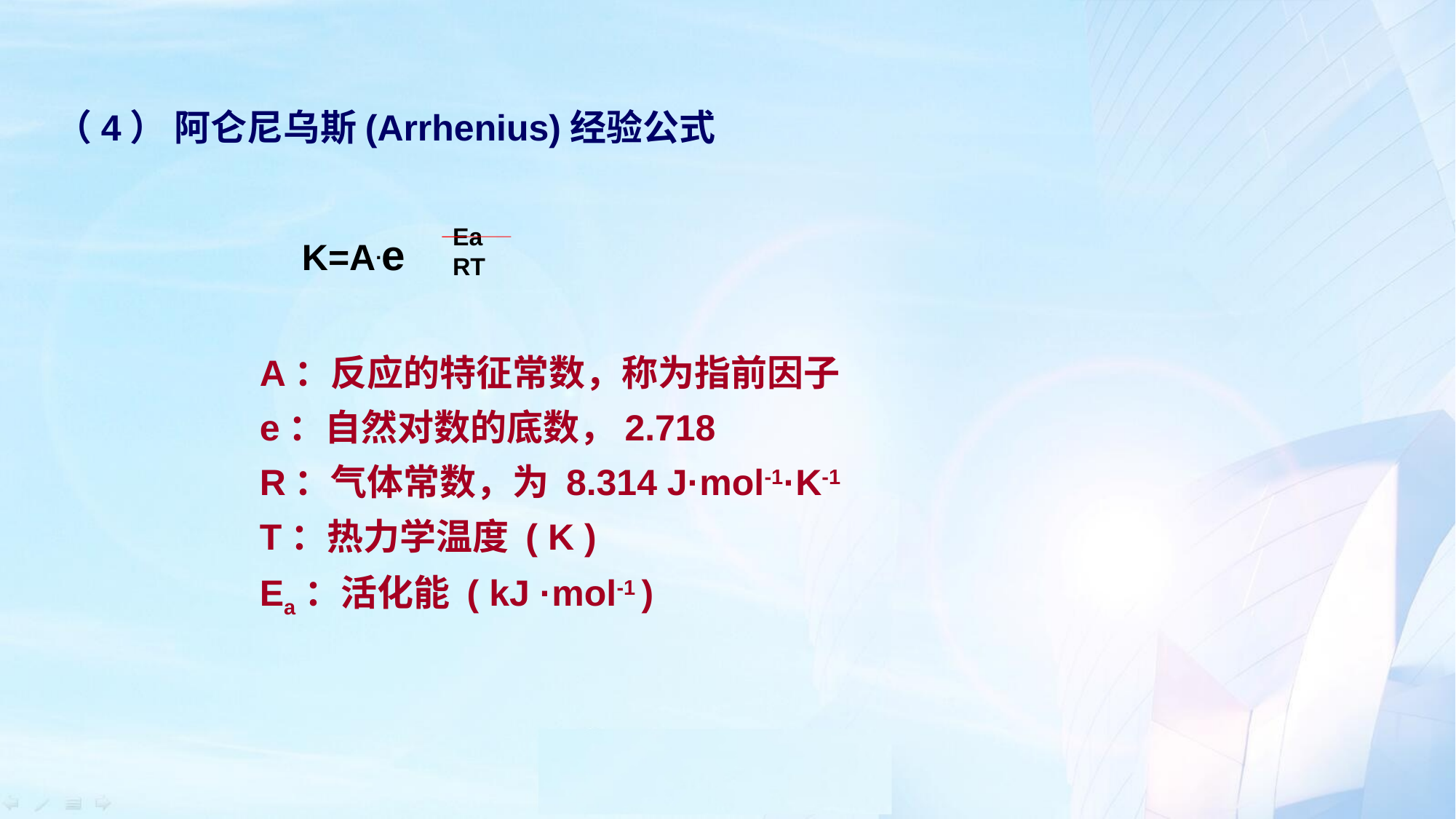

（4） 阿仑尼乌斯(Arrhenius)经验公式
Ea
RT
K=A.e
A：反应的特征常数，称为指前因子
e：自然对数的底数，2.718
R：气体常数，为 8.314 J·mol-1·K-1
T：热力学温度 ( K )
Ea：活化能 ( kJ ·mol-1 )